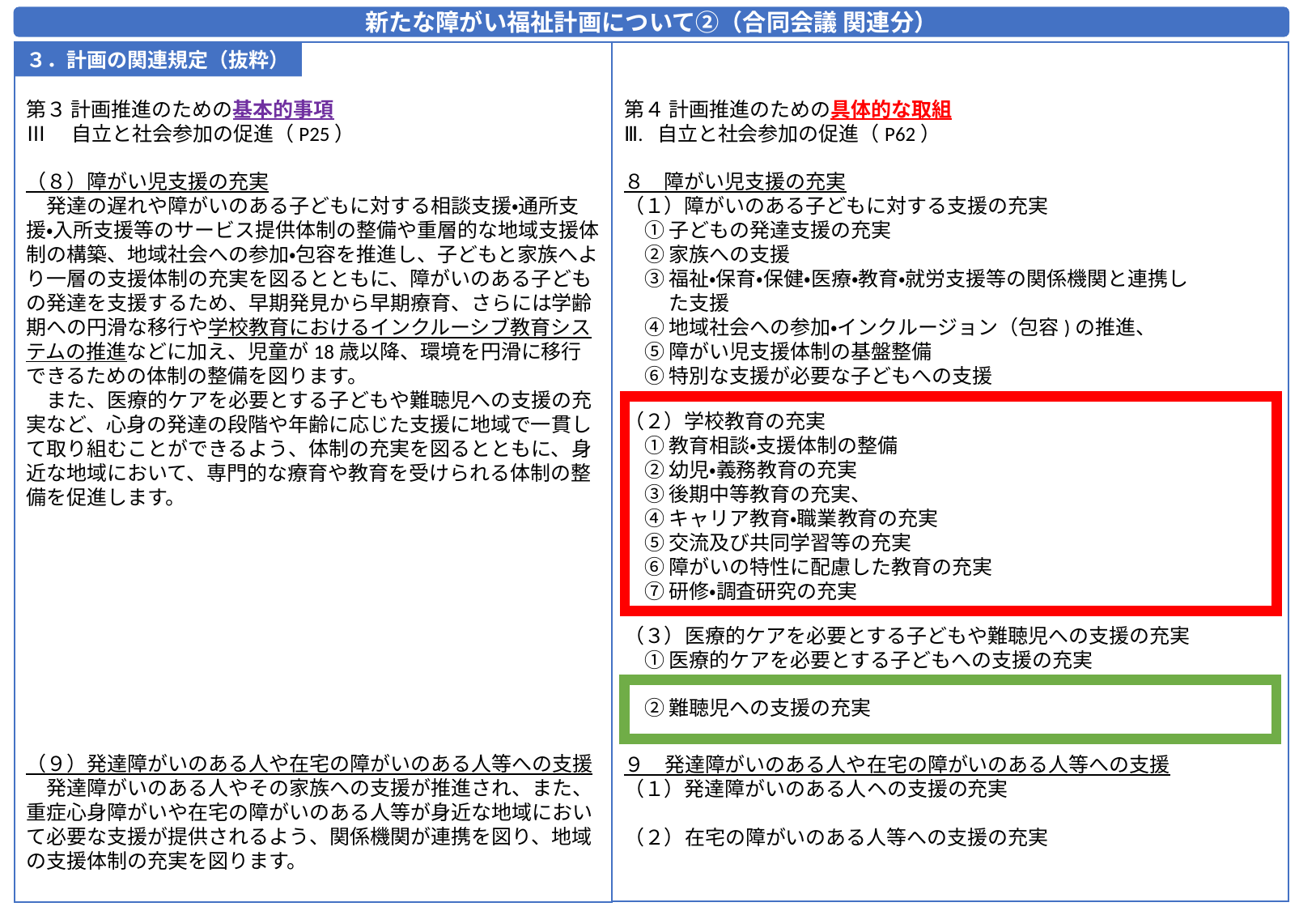

新たな障がい福祉計画について②（合同会議 関連分）

第４ 計画推進のための具体的な取組
Ⅲ.  自立と社会参加の促進（P62）

８　障がい児支援の充実
（１）障がいのある子どもに対する支援の充実
　① 子どもの発達支援の充実
　② 家族への支援
　③ 福祉・保育・保健・医療・教育・就労支援等の関係機関と連携し
　　 た支援
　④ 地域社会への参加・インクルージョン（包容)の推進、
　⑤ 障がい児支援体制の基盤整備
　⑥ 特別な支援が必要な子どもへの支援

（２）学校教育の充実
　① 教育相談・支援体制の整備
　② 幼児・義務教育の充実
　③ 後期中等教育の充実、
　④ キャリア教育・職業教育の充実
　⑤ 交流及び共同学習等の充実
　⑥ 障がいの特性に配慮した教育の充実
　⑦ 研修・調査研究の充実

（３）医療的ケアを必要とする子どもや難聴児への支援の充実
　① 医療的ケアを必要とする子どもへの支援の充実

　② 難聴児への支援の充実

９　発達障がいのある人や在宅の障がいのある人等への支援
（１）発達障がいのある人ヘの支援の充実

（２）在宅の障がいのある人等への支援の充実

第３ 計画推進のための基本的事項
Ⅲ　自立と社会参加の促進（P25）

（８）障がい児支援の充実
　発達の遅れや障がいのある子どもに対する相談支援・通所支援・入所支援等のサービス提供体制の整備や重層的な地域支援体制の構築、地域社会への参加・包容を推進し、子どもと家族へより一層の支援体制の充実を図るとともに、障がいのある子どもの発達を支援するため、早期発見から早期療育、さらには学齢期への円滑な移行や学校教育におけるインクルーシブ教育システムの推進などに加え、児童が18歳以降、環境を円滑に移行できるための体制の整備を図ります。
　また、医療的ケアを必要とする子どもや難聴児への支援の充実など、心身の発達の段階や年齢に応じた支援に地域で一貫して取り組むことができるよう、体制の充実を図るとともに、身近な地域において、専門的な療育や教育を受けられる体制の整備を促進します。

（９）発達障がいのある人や在宅の障がいのある人等への支援
　発達障がいのある人やその家族への支援が推進され、また、重症心身障がいや在宅の障がいのある人等が身近な地域において必要な支援が提供されるよう、関係機関が連携を図り、地域の支援体制の充実を図ります。

３．計画の関連規定（抜粋）